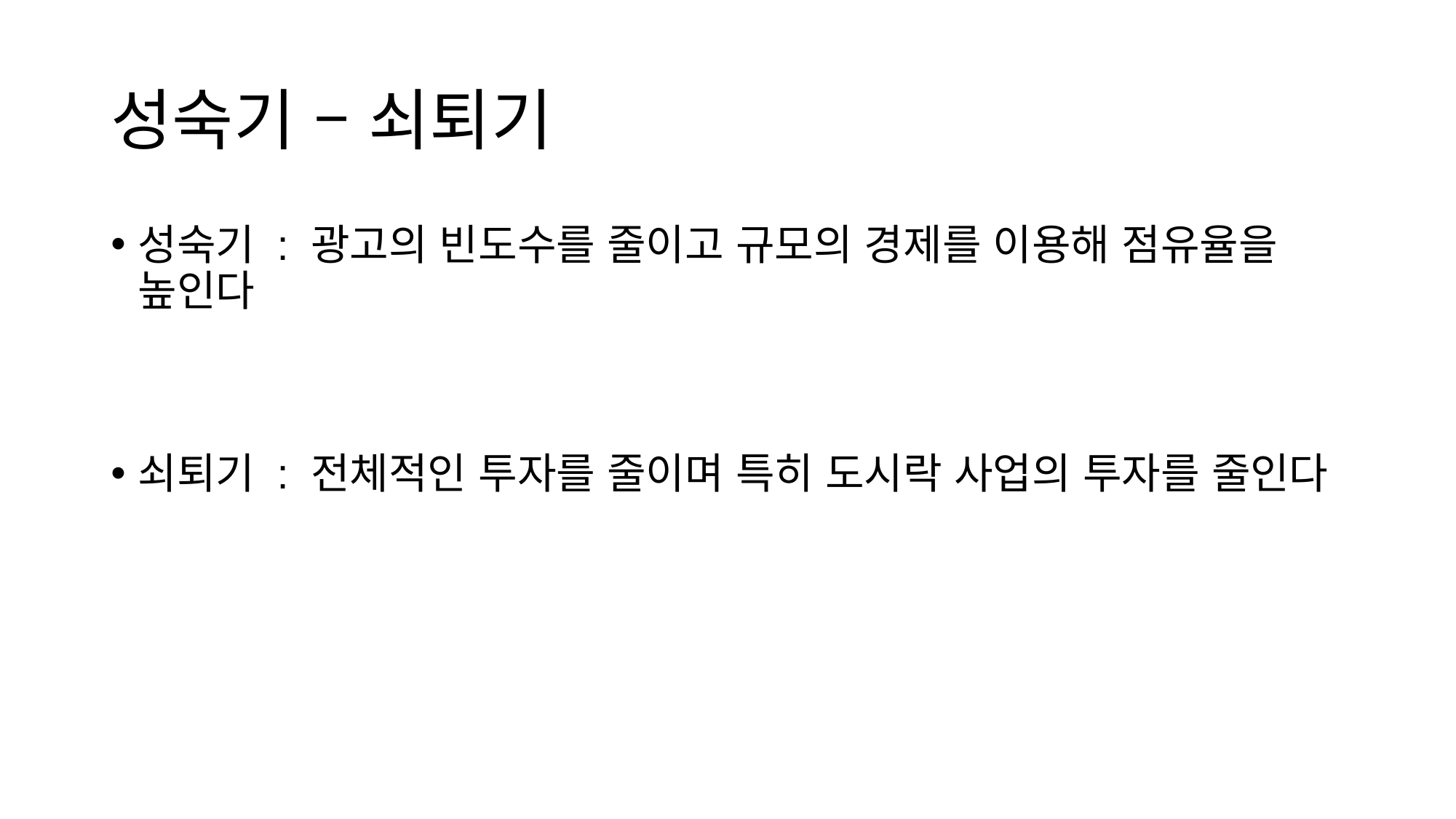

# 성숙기 – 쇠퇴기
성숙기 : 광고의 빈도수를 줄이고 규모의 경제를 이용해 점유율을 높인다

쇠퇴기 : 전체적인 투자를 줄이며 특히 도시락 사업의 투자를 줄인다